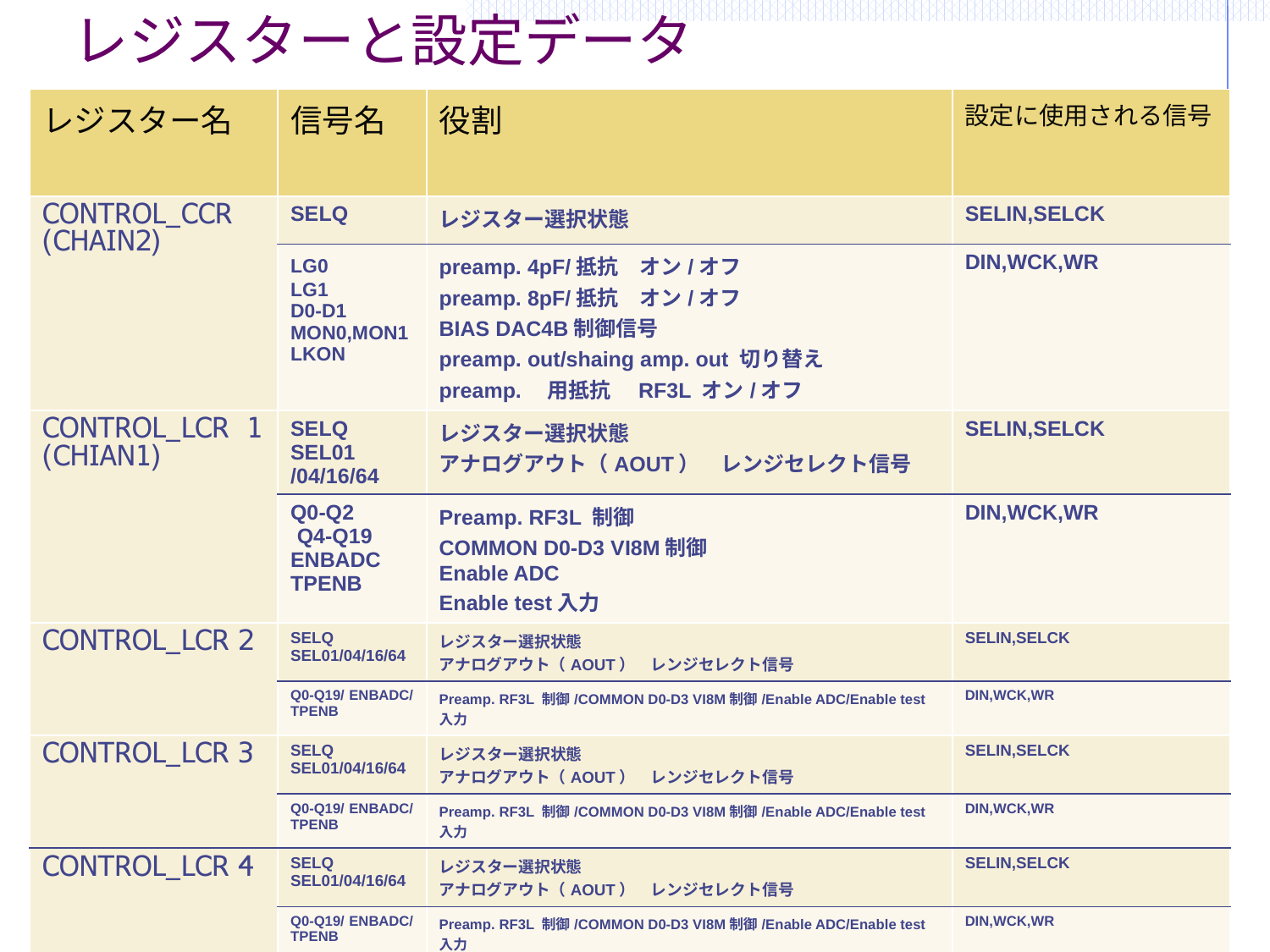

# レジスターと設定データ
| レジスター名 | 信号名 | 役割 | 設定に使用される信号 |
| --- | --- | --- | --- |
| CONTROL\_CCR (CHAIN2) | SELQ | レジスター選択状態 | SELIN,SELCK |
|  | LG0 　 LG1 D0-D1 MON0,MON1 LKON | preamp. 4pF/抵抗　オン/オフ preamp. 8pF/抵抗　オン/オフ BIAS DAC4B制御信号 preamp. out/shaing amp. out 切り替え preamp.　用抵抗　RF3L オン/オフ | DIN,WCK,WR |
| CONTROL\_LCR 1 (CHIAN1) | SELQ SEL01 /04/16/64 | レジスター選択状態 アナログアウト（AOUT）　レンジセレクト信号 | SELIN,SELCK |
|  | Q0-Q2 Q4-Q19 ENBADC TPENB | Preamp. RF3L 制御 COMMON D0-D3 VI8M制御 Enable ADC Enable test入力 | DIN,WCK,WR |
| CONTROL\_LCR 2 | SELQ SEL01/04/16/64 | レジスター選択状態 アナログアウト（AOUT）　レンジセレクト信号 | SELIN,SELCK |
|  | Q0-Q19/ ENBADC/ TPENB | Preamp. RF3L 制御/COMMON D0-D3 VI8M制御/Enable ADC/Enable test入力 | DIN,WCK,WR |
| CONTROL\_LCR 3 | SELQ SEL01/04/16/64 | レジスター選択状態 アナログアウト（AOUT）　レンジセレクト信号 | SELIN,SELCK |
|  | Q0-Q19/ ENBADC/ TPENB | Preamp. RF3L 制御/COMMON D0-D3 VI8M制御/Enable ADC/Enable test入力 | DIN,WCK,WR |
| CONTROL\_LCR 4 | SELQ SEL01/04/16/64 | レジスター選択状態 アナログアウト（AOUT）　レンジセレクト信号 | SELIN,SELCK |
|  | Q0-Q19/ ENBADC/ TPENB | Preamp. RF3L 制御/COMMON D0-D3 VI8M制御/Enable ADC/Enable test入力 | DIN,WCK,WR |